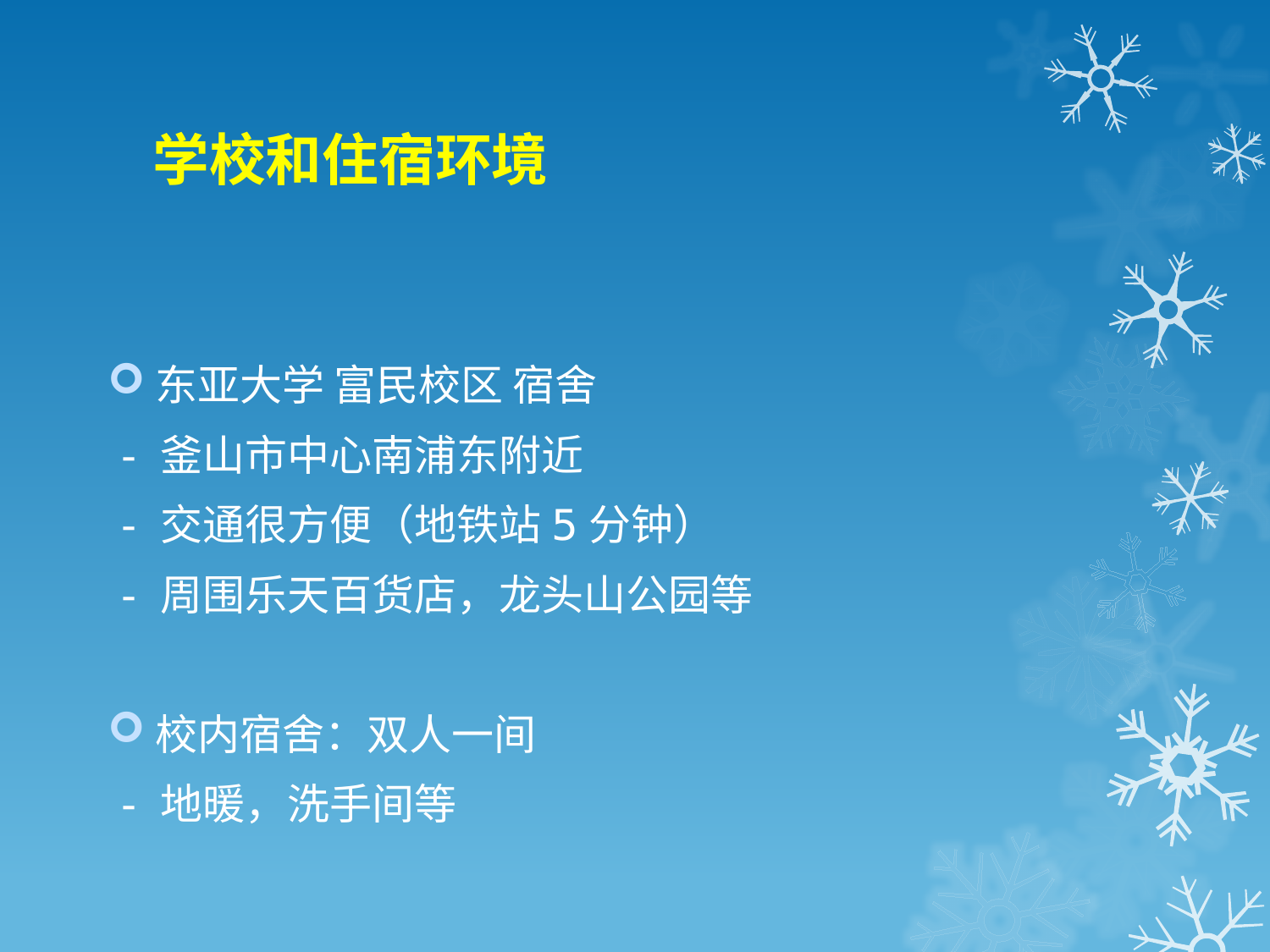

# 学校和住宿环境
东亚大学 富民校区 宿舍
 - 釜山市中心南浦东附近
 - 交通很方便（地铁站5分钟）
 - 周围乐天百货店，龙头山公园等

校内宿舍：双人一间
 - 地暖，洗手间等